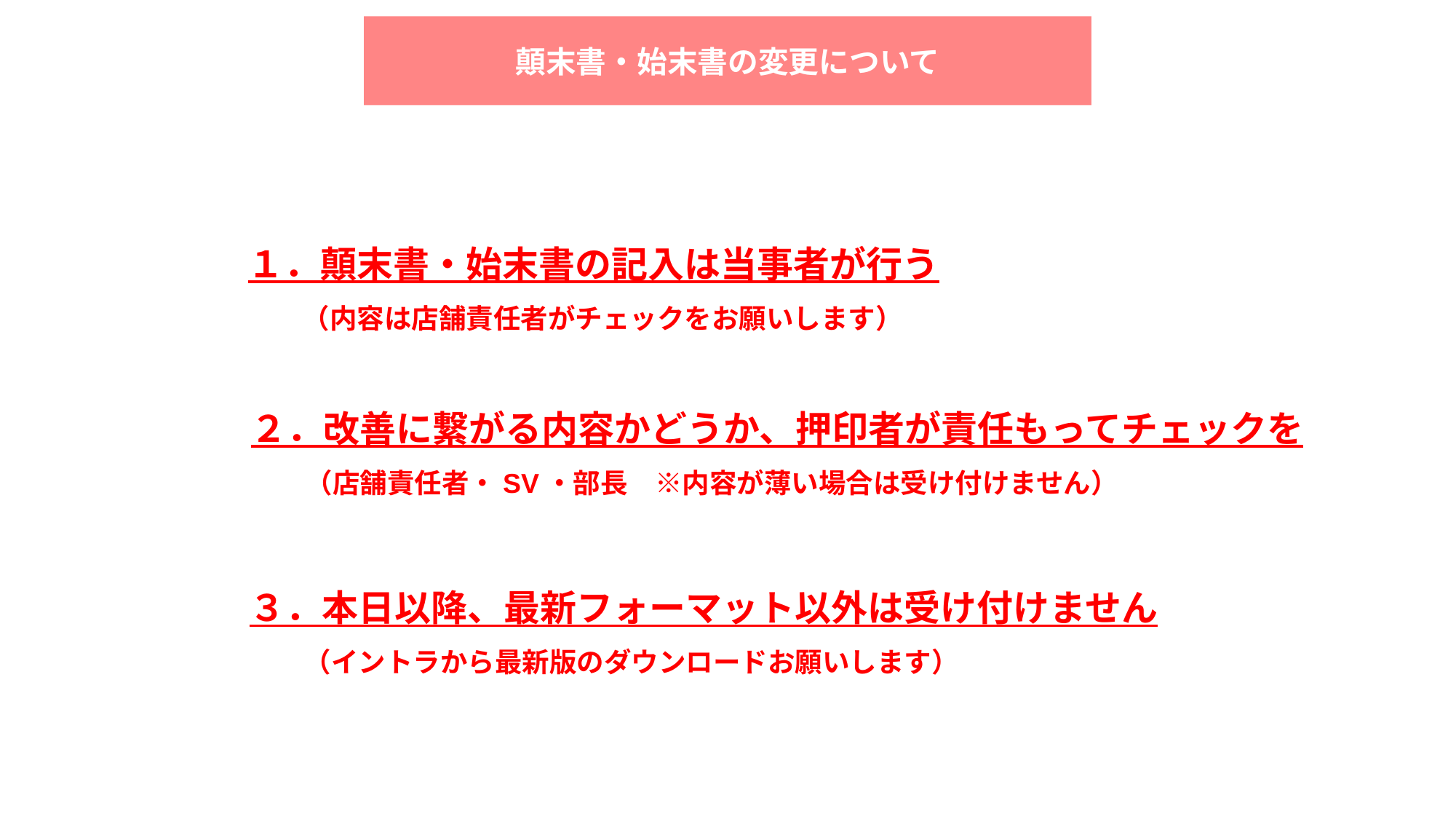

顛末書・始末書の変更について
１．顛末書・始末書の記入は当事者が行う
　　（内容は店舗責任者がチェックをお願いします）
２．改善に繋がる内容かどうか、押印者が責任もってチェックを
　　（店舗責任者・SV・部長　※内容が薄い場合は受け付けません）
３．本日以降、最新フォーマット以外は受け付けません
　　（イントラから最新版のダウンロードお願いします）